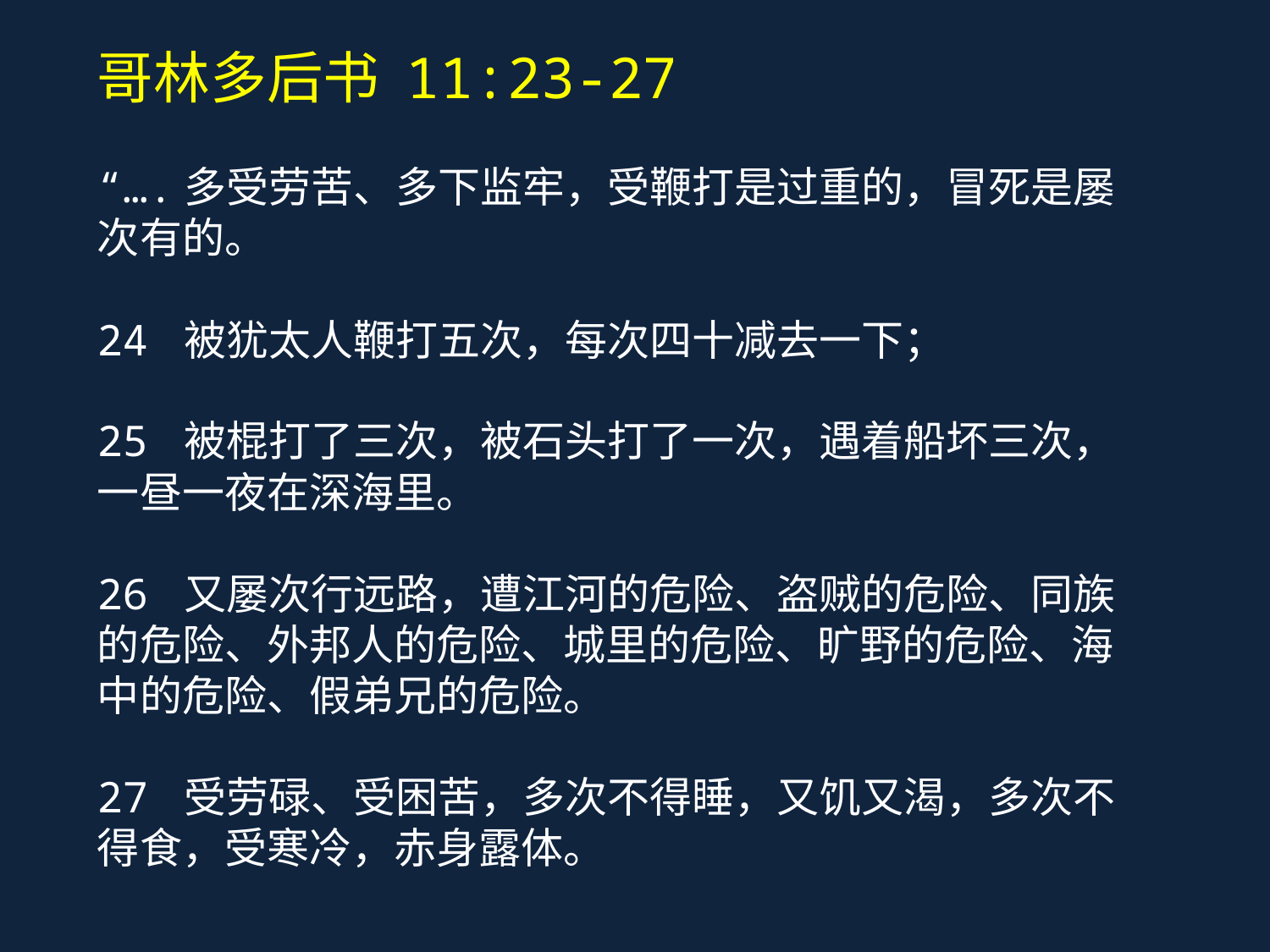

哥林多后书 11:23-27

“….多受劳苦、多下监牢，受鞭打是过重的，冒死是屡次有的。

24 被犹太人鞭打五次，每次四十减去一下；

25 被棍打了三次，被石头打了一次，遇着船坏三次，一昼一夜在深海里。

26 又屡次行远路，遭江河的危险、盗贼的危险、同族的危险、外邦人的危险、城里的危险、旷野的危险、海中的危险、假弟兄的危险。

27 受劳碌、受困苦，多次不得睡，又饥又渴，多次不得食，受寒冷，赤身露体。